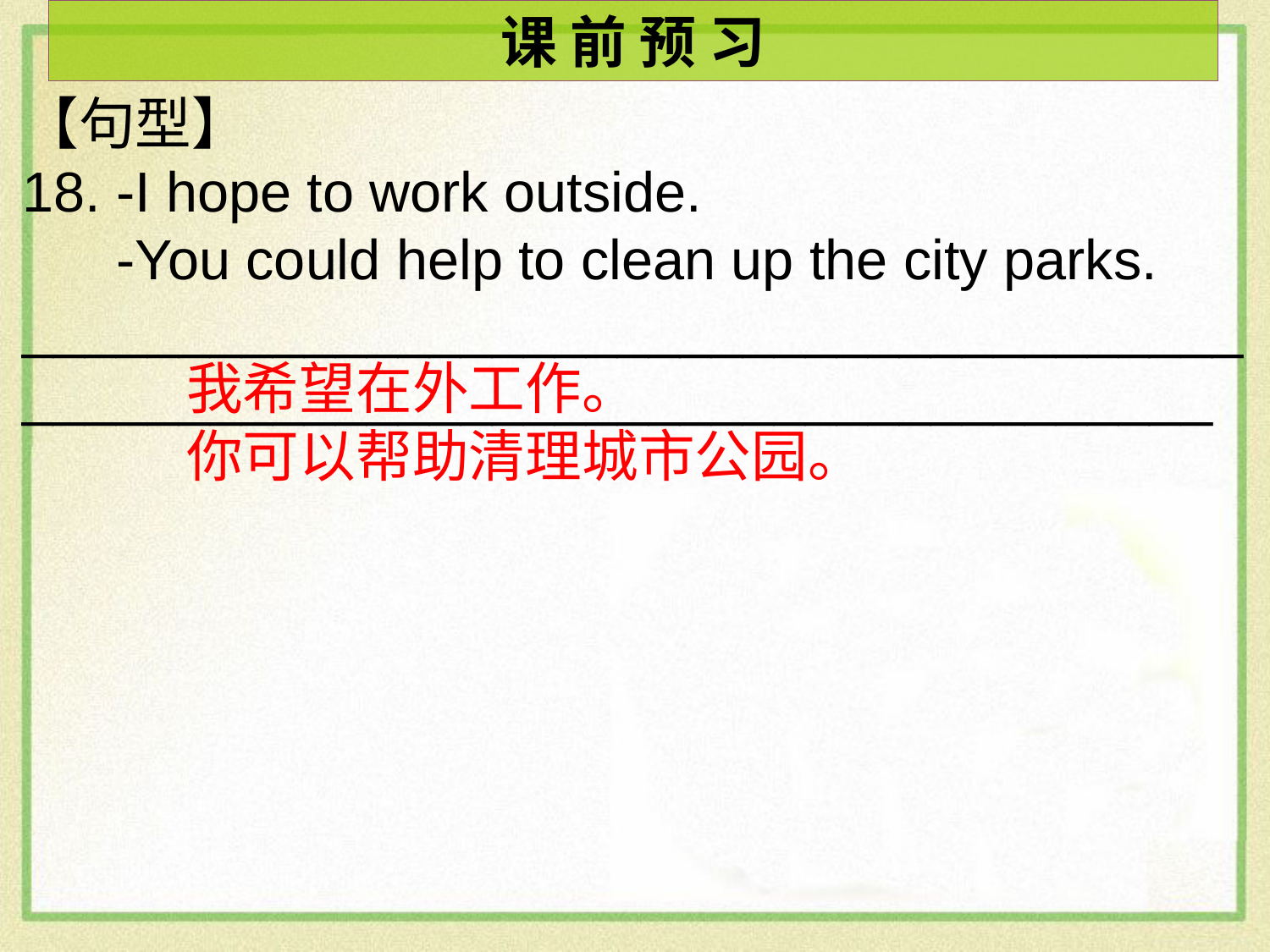

课 前 预 习
【句型】
18. -I hope to work outside.
      -You could help to clean up the city parks.
_____________________________________________________________________________
我希望在外工作。
你可以帮助清理城市公园。